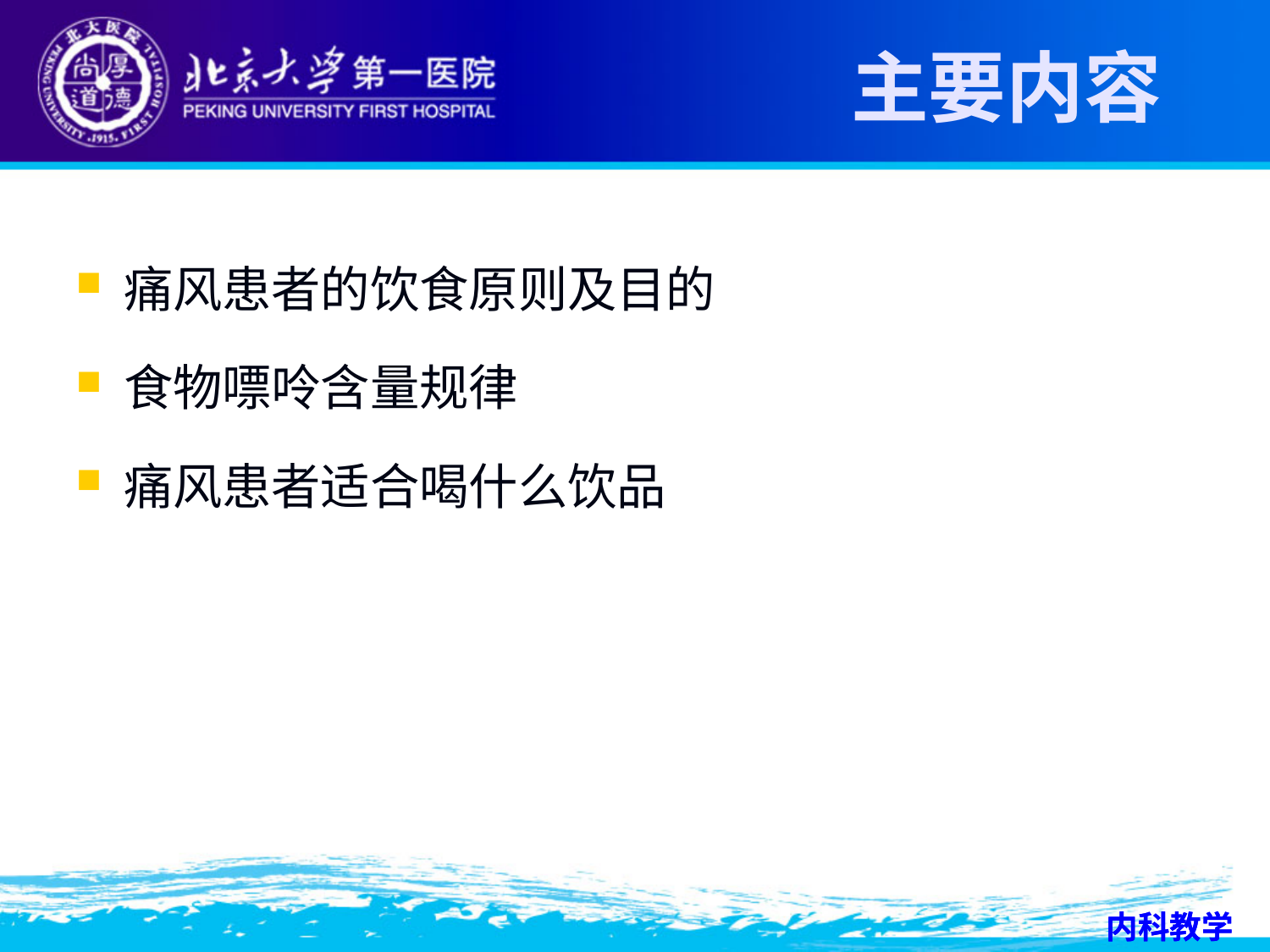

# 主要内容
痛风患者的饮食原则及目的
食物嘌呤含量规律
痛风患者适合喝什么饮品